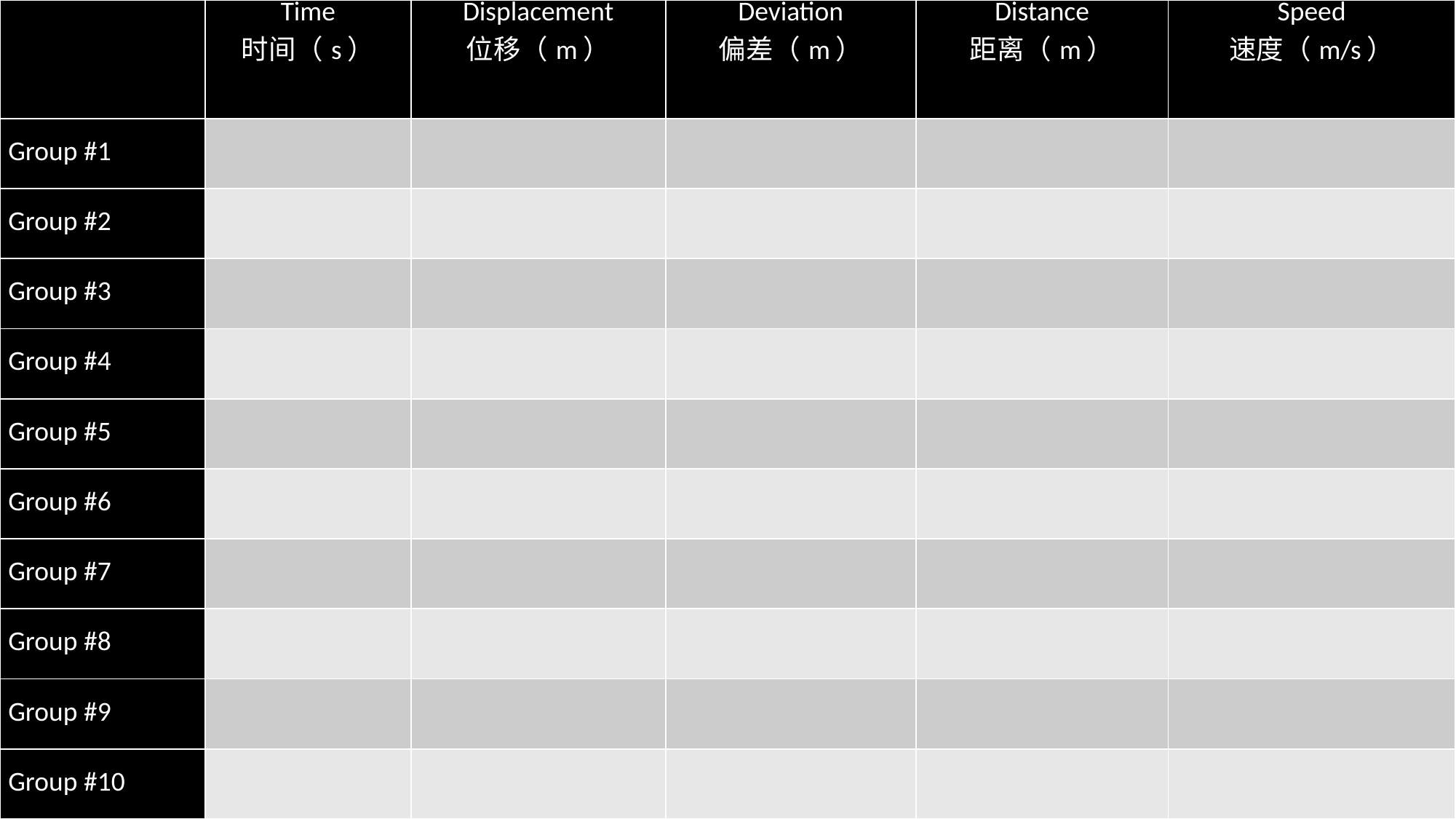

|  | Time 时间（s） | Displacement 位移（m） | Deviation 偏差（m） | Distance 距离（m） | Speed 速度（m/s） |
| --- | --- | --- | --- | --- | --- |
| Group #1 |  |  |  |  |  |
| Group #2 |  |  |  |  |  |
| Group #3 |  |  |  |  |  |
| Group #4 |  |  |  |  |  |
| Group #5 |  |  |  |  |  |
| Group #6 |  |  |  |  |  |
| Group #7 |  |  |  |  |  |
| Group #8 |  |  |  |  |  |
| Group #9 |  |  |  |  |  |
| Group #10 |  |  |  |  |  |
#

www.sino-exchange.org
7
Presenter: Scott A. Campbell